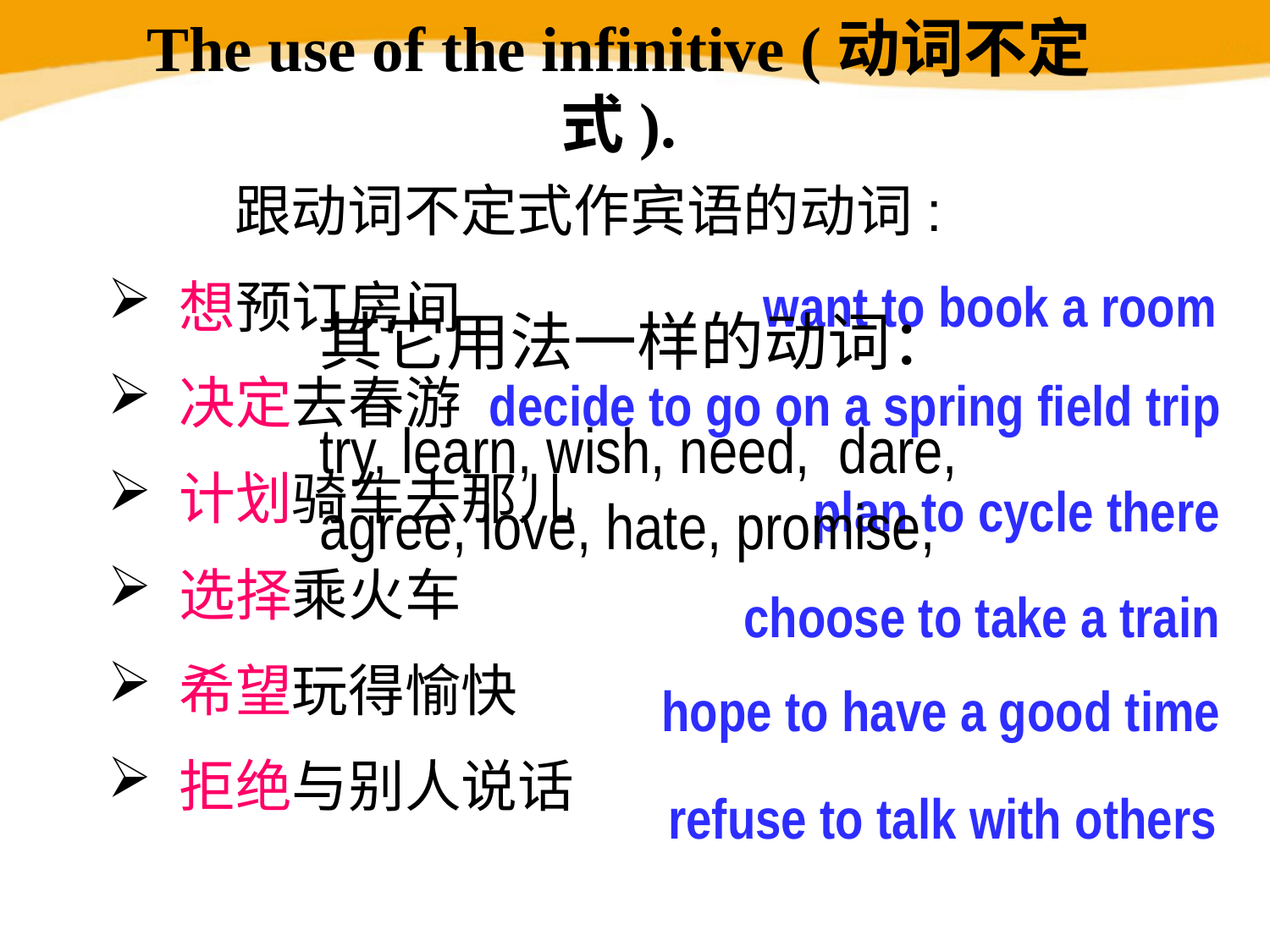

# The use of the infinitive (动词不定式).
	跟动词不定式作宾语的动词:
 想预订房间
 决定去春游
 计划骑车去那儿
 选择乘火车
 希望玩得愉快
 拒绝与别人说话
want to book a room
其它用法一样的动词：
try, learn, wish, need,  dare, agree, love, hate, promise,
decide to go on a spring field trip
plan to cycle there
choose to take a train
hope to have a good time
refuse to talk with others